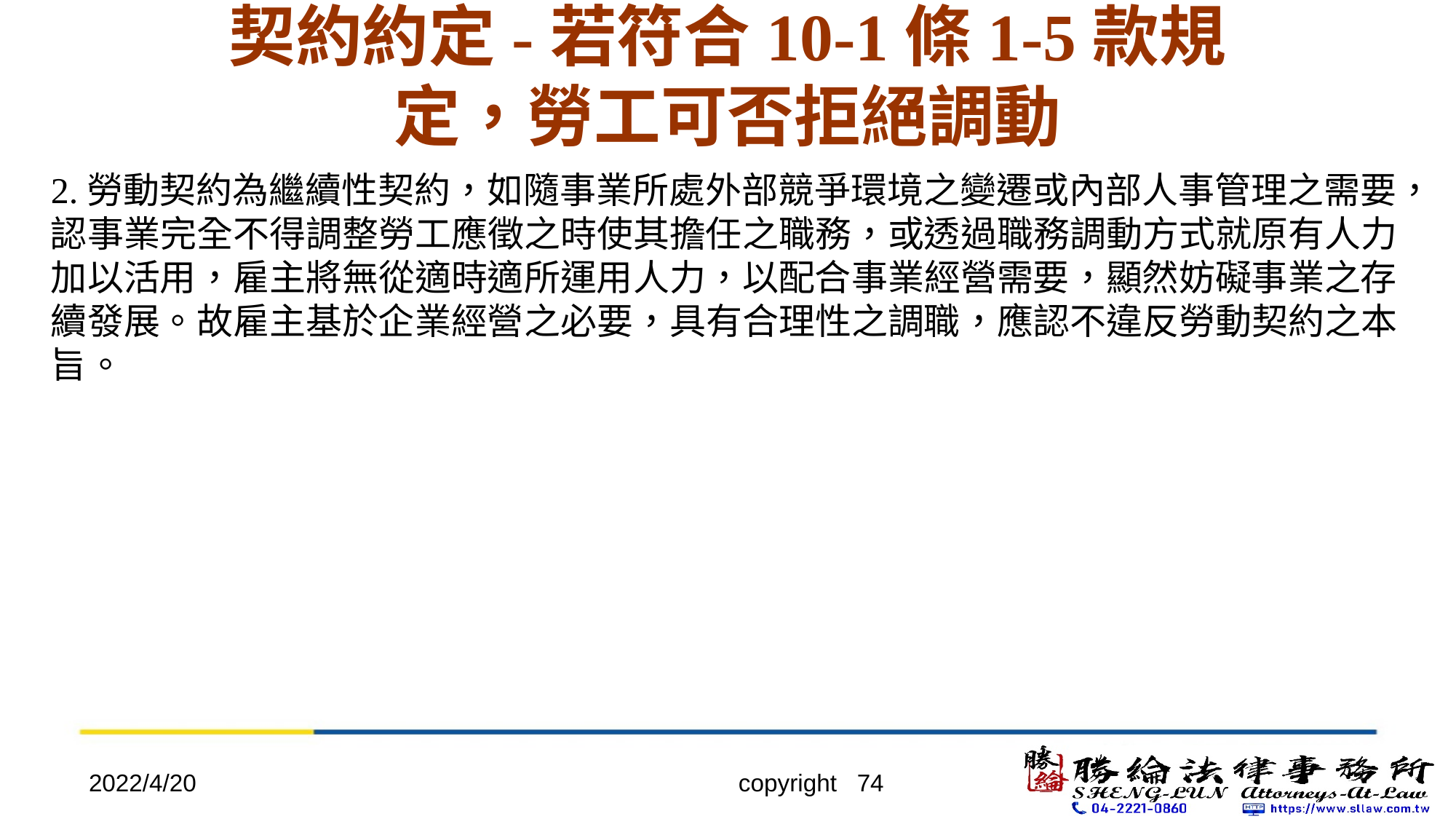

# 契約約定-若符合10-1條1-5款規定，勞工可否拒絕調動

2.勞動契約為繼續性契約，如隨事業所處外部競爭環境之變遷或內部人事管理之需要，認事業完全不得調整勞工應徵之時使其擔任之職務，或透過職務調動方式就原有人力加以活用，雇主將無從適時適所運用人力，以配合事業經營需要，顯然妨礙事業之存續發展。故雇主基於企業經營之必要，具有合理性之調職，應認不違反勞動契約之本旨。
2022/4/20
copyright   74